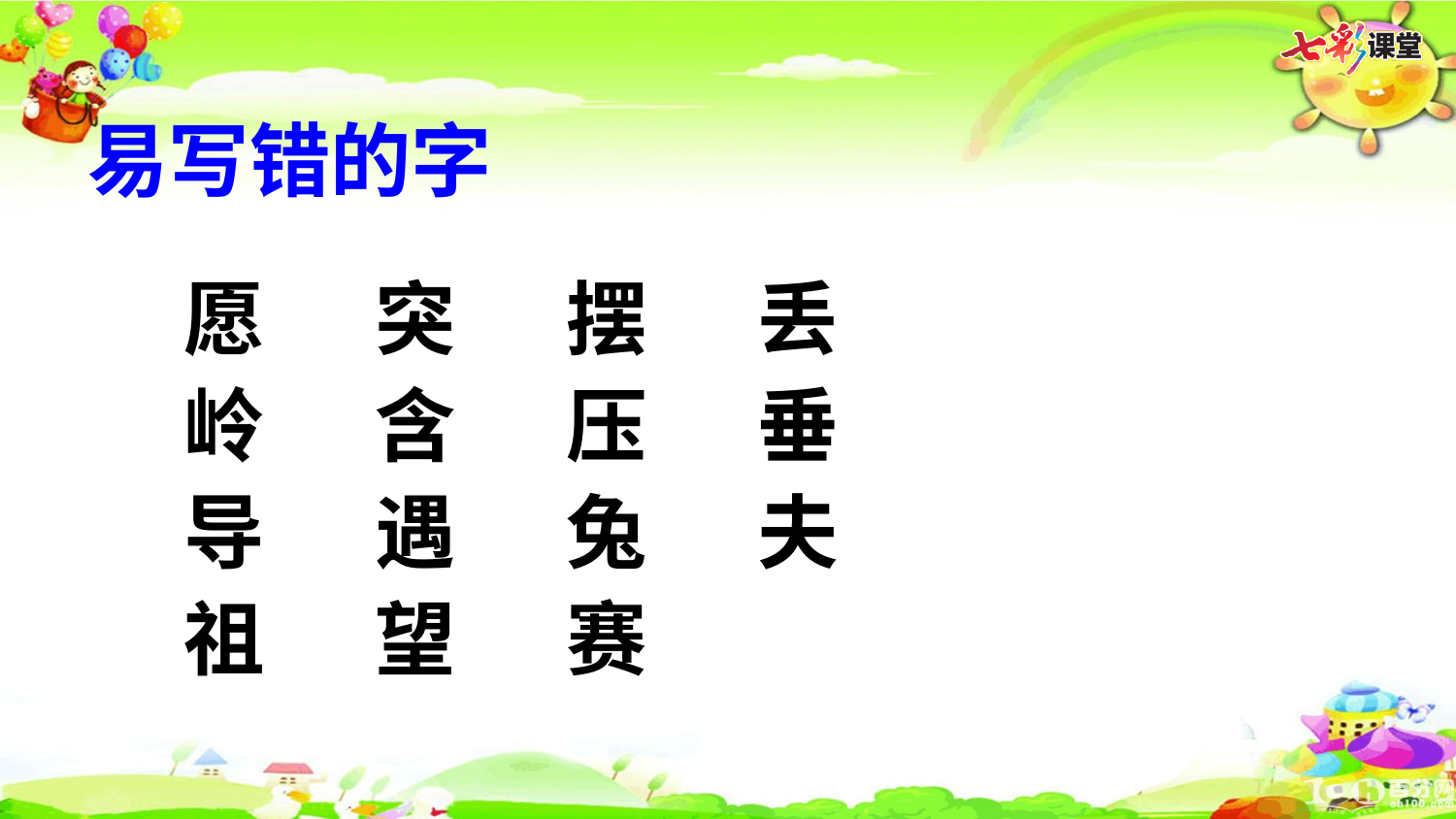

易写错的字
愿      突      摆      丢
岭      含      压      垂
导      遇      兔      夫
祖      望      赛